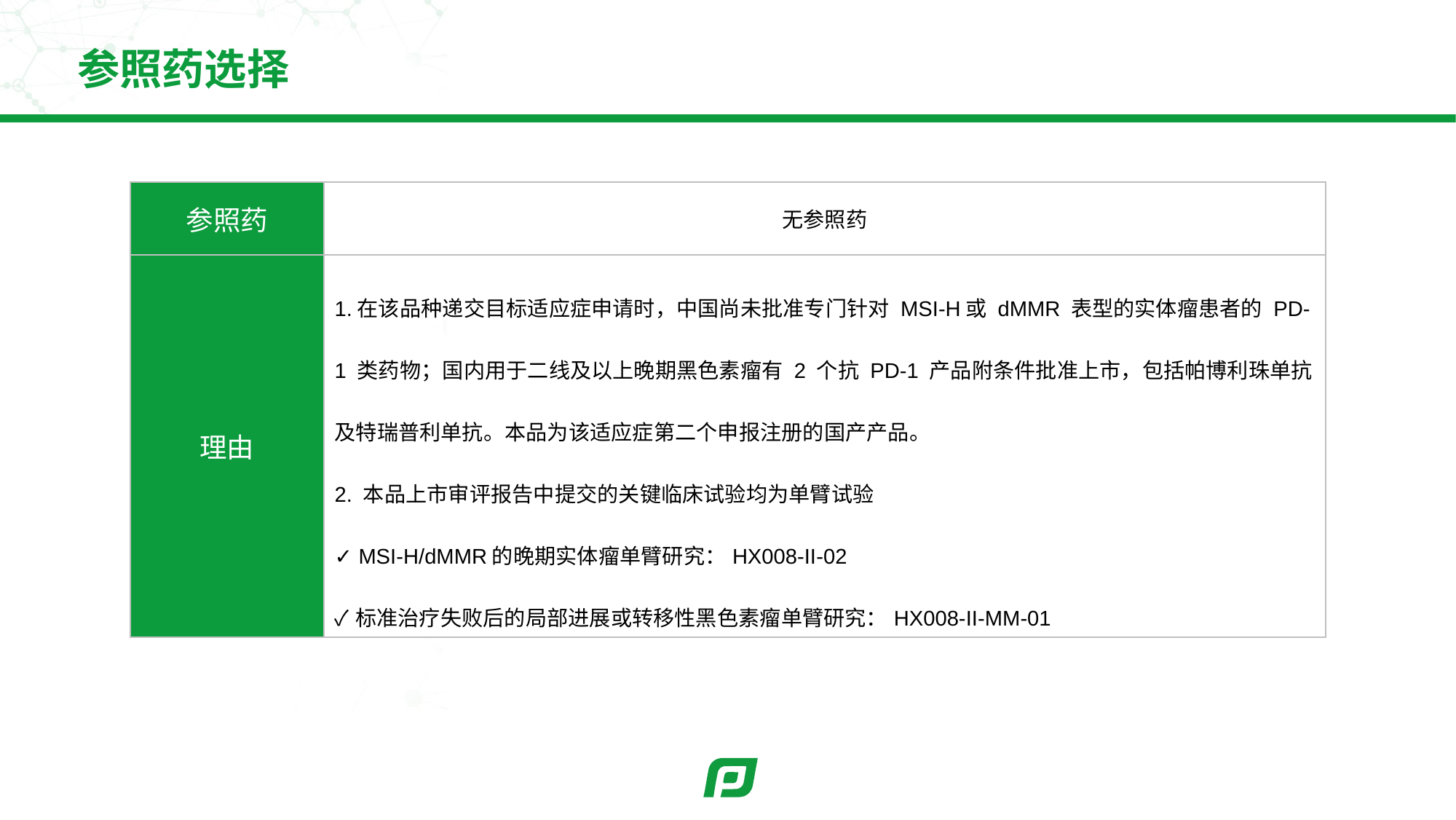

# 参照药选择
| 参照药 | 无参照药 |
| --- | --- |
| 理由 | 1.在该品种递交目标适应症申请时，中国尚未批准专门针对 MSI-H或 dMMR 表型的实体瘤患者的 PD-1 类药物；国内用于二线及以上晚期黑色素瘤有 2 个抗 PD-1 产品附条件批准上市，包括帕博利珠单抗及特瑞普利单抗。本品为该适应症第二个申报注册的国产产品。 2. 本品上市审评报告中提交的关键临床试验均为单臂试验 ✓ MSI-H/dMMR的晚期实体瘤单臂研究：HX008-II-02 ✓标准治疗失败后的局部进展或转移性黑色素瘤单臂研究：HX008-II-MM-01 |